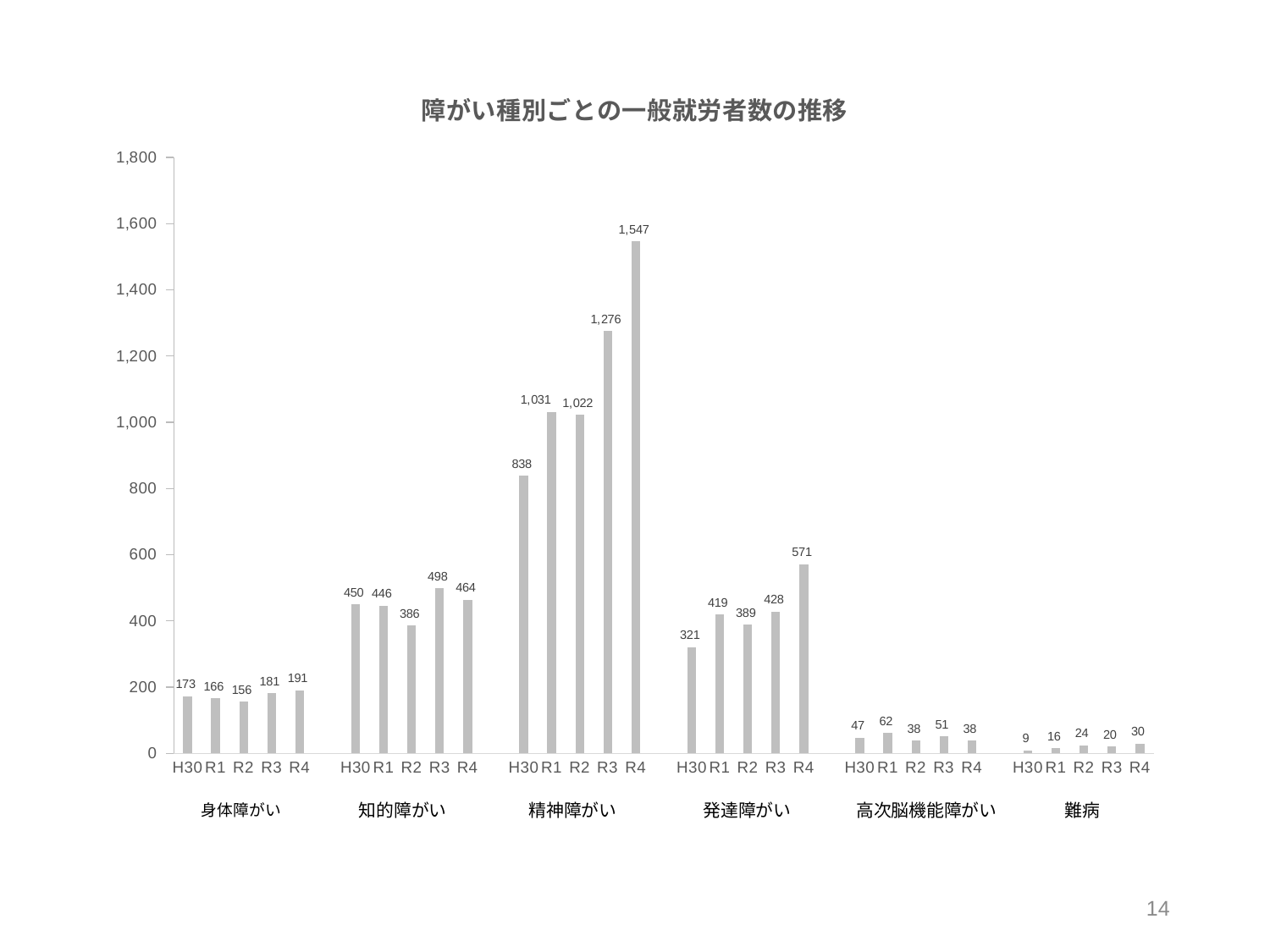

### Chart: 障がい種別ごとの一般就労者数の推移

| Category | 実績値 |
|---|---|
| H30 | 173.0 |
| R1 | 166.0 |
| R2 | 156.0 |
| R3 | 181.0 |
| R4 | 191.0 |
|  | None |
| H30 | 450.0 |
| R1 | 446.0 |
| R2 | 386.0 |
| R3 | 498.0 |
| R4 | 464.0 |
|  | None |
| H30 | 838.0 |
| R1 | 1031.0 |
| R2 | 1022.0 |
| R3 | 1276.0 |
| R4 | 1547.0 |
|  | None |
| H30 | 321.0 |
| R1 | 419.0 |
| R2 | 389.0 |
| R3 | 428.0 |
| R4 | 571.0 |
|  | None |
| H30 | 47.0 |
| R1 | 62.0 |
| R2 | 38.0 |
| R3 | 51.0 |
| R4 | 38.0 |
|  | None |
| H30 | 9.0 |
| R1 | 16.0 |
| R2 | 24.0 |
| R3 | 20.0 |
| R4 | 30.0 |
知的障がい
精神障がい
発達障がい
高次脳機能障がい
難病
身体障がい
14